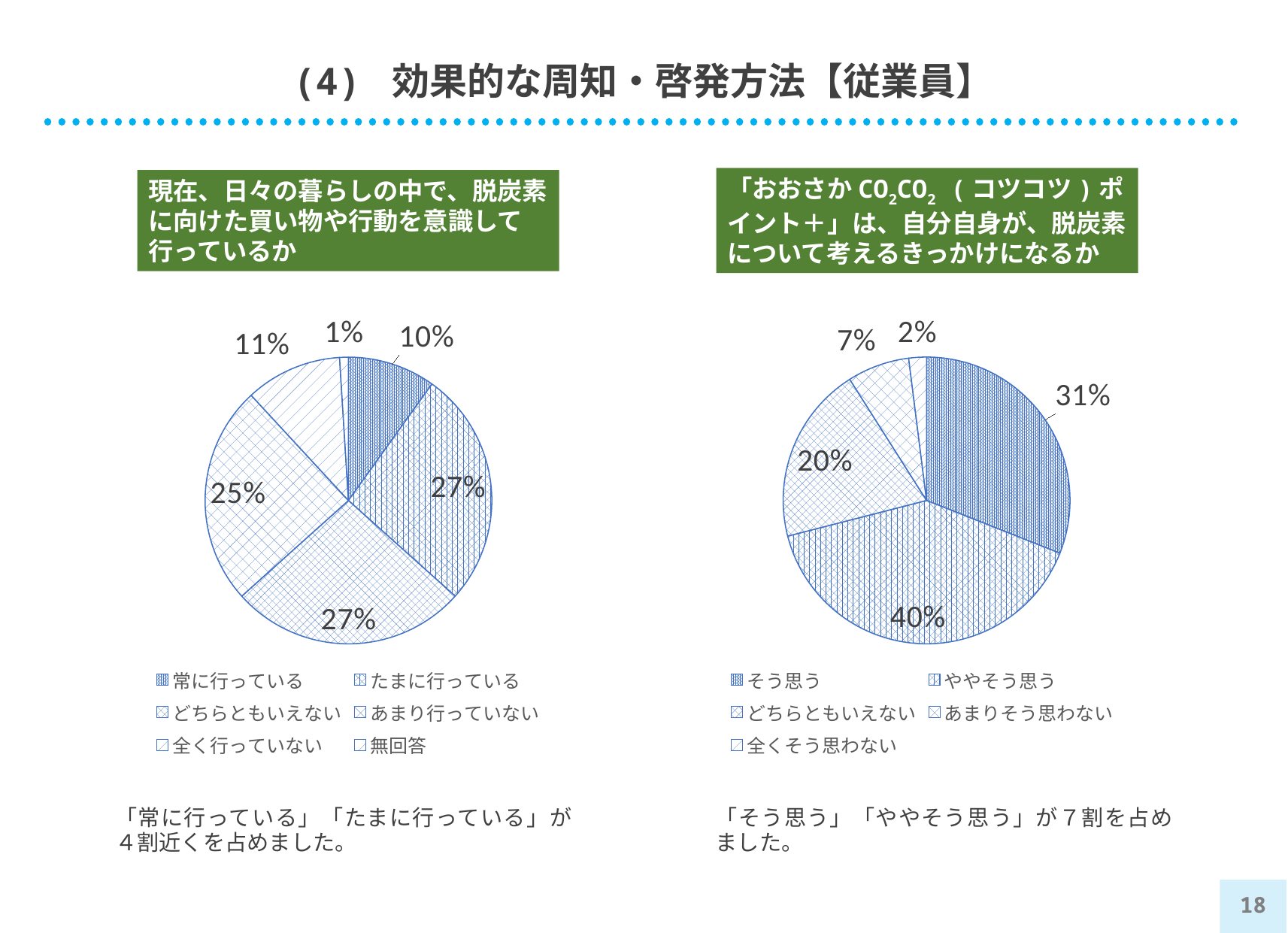

# (4) 効果的な周知・啓発方法【従業員】
現在、日々の暮らしの中で、脱炭素に向けた買い物や行動を意識して行っているか
「おおさかCO2CO2 (コツコツ)ポイント＋」は、自分自身が、脱炭素について考えるきっかけになるか

### Chart

| Category |  |
|---|---|
| 常に行っている | 0.1 |
| たまに行っている | 0.27 |
| どちらともいえない | 0.27 |
| あまり行っていない | 0.25 |
| 全く行っていない | 0.11 |
| 無回答 | 0.01 |

### Chart

| Category |  |
|---|---|
| そう思う | 0.31 |
| ややそう思う | 0.4 |
| どちらともいえない | 0.2 |
| あまりそう思わない | 0.07 |
| 全くそう思わない | 0.02 |
「常に行っている」「たまに行っている」が４割近くを占めました。
「そう思う」「ややそう思う」が７割を占めました。
18